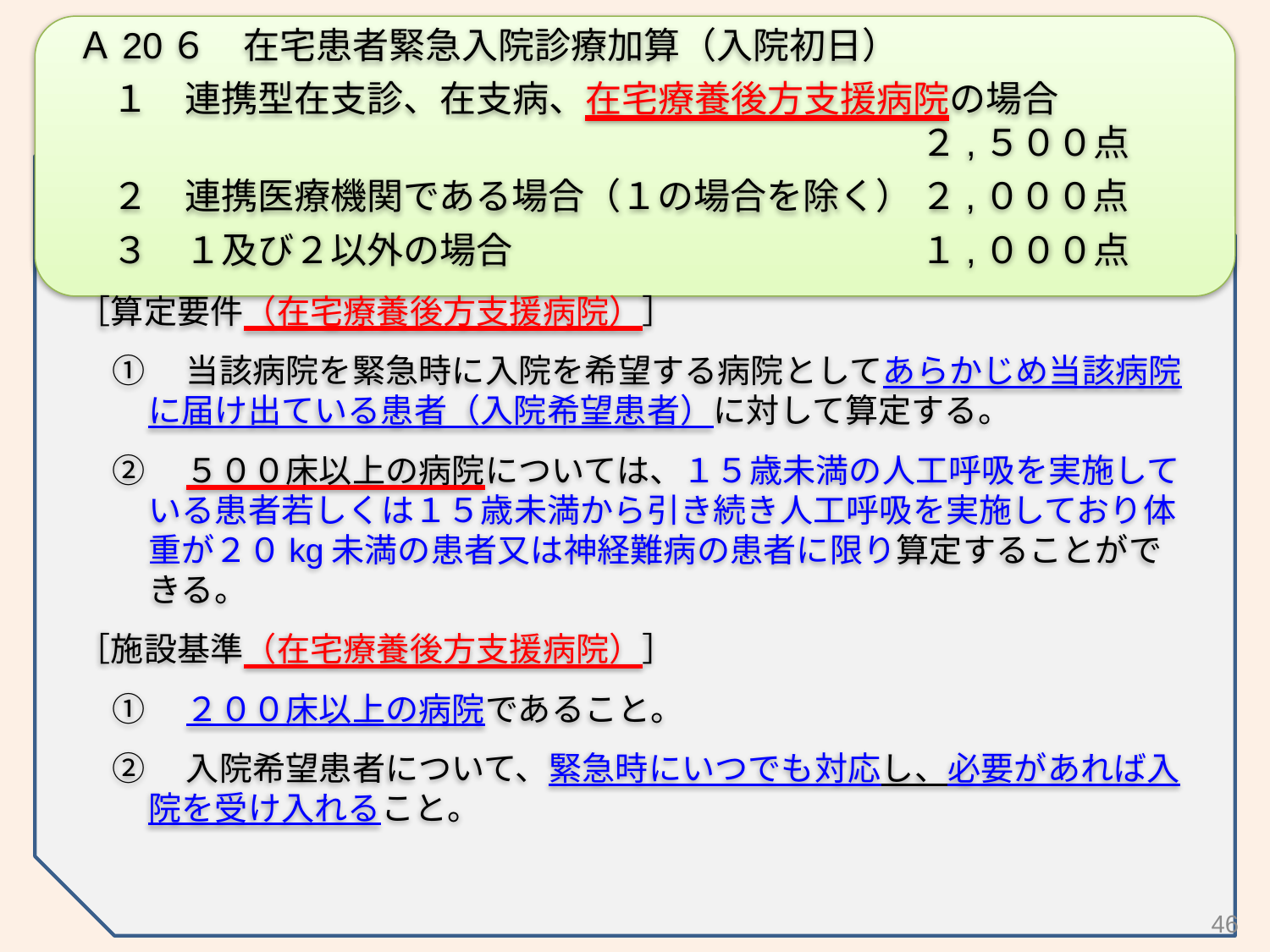

Ａ20６　在宅患者緊急入院診療加算（入院初日）
１　連携型在支診、在支病、在宅療養後方支援病院の場合　　
　　　　　　　　　　　　　　　　　　　　　　 ２,５００点
２　連携医療機関である場合（１の場合を除く） ２,０００点
３　１及び２以外の場合　　　　　　　　　　　 １,０００点
［算定要件（在宅療養後方支援病院）］
①　当該病院を緊急時に入院を希望する病院としてあらかじめ当該病院に届け出ている患者（入院希望患者）に対して算定する。
②　５００床以上の病院については、１５歳未満の人工呼吸を実施している患者若しくは１５歳未満から引き続き人工呼吸を実施しており体重が２０kg未満の患者又は神経難病の患者に限り算定することができる。
［施設基準（在宅療養後方支援病院）］
①　２００床以上の病院であること。
②　入院希望患者について、緊急時にいつでも対応し、必要があれば入院を受け入れること。

46